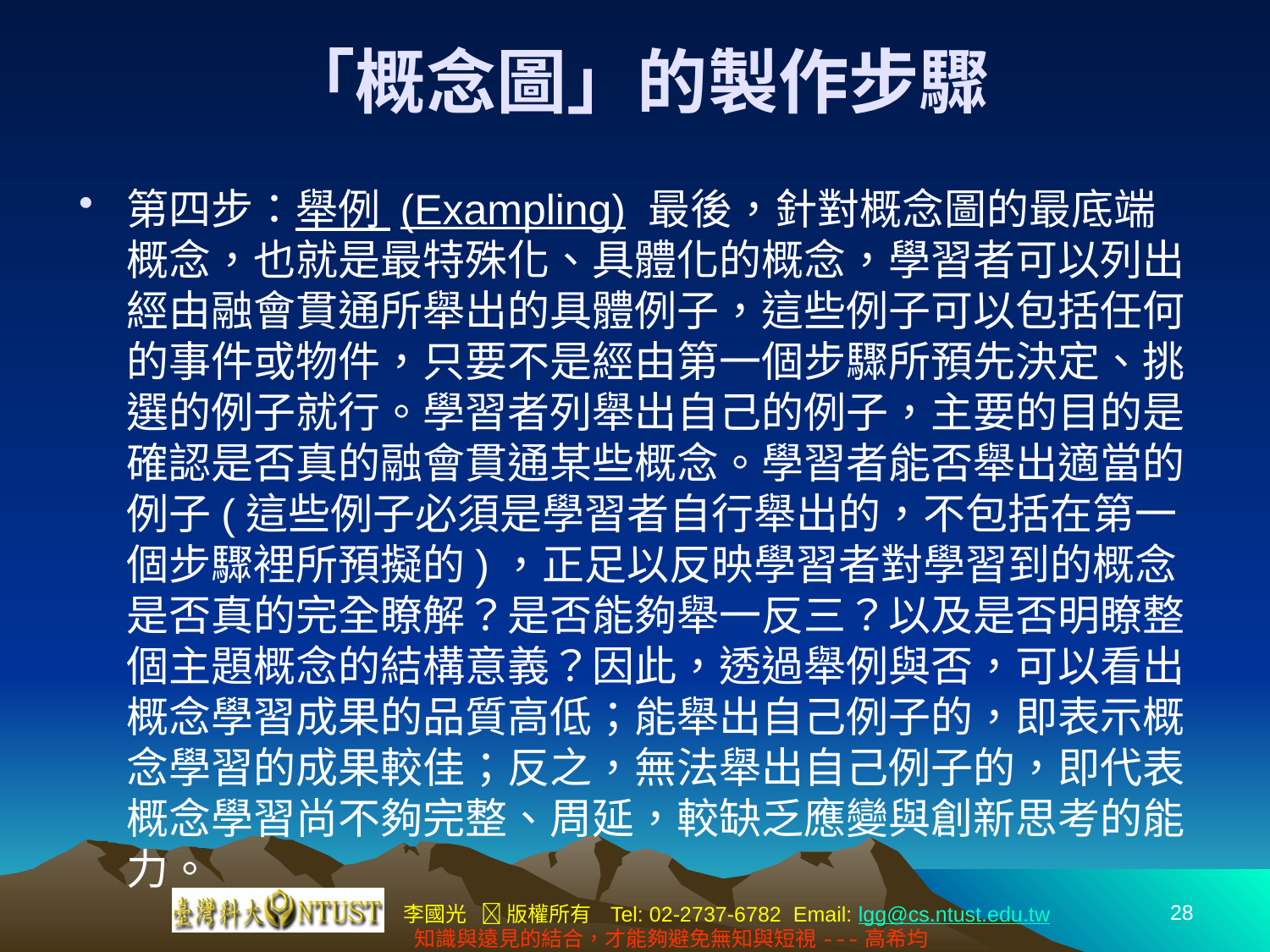

# 「概念圖」的製作步驟
第四步：舉例 (Exampling) 最後，針對概念圖的最底端概念，也就是最特殊化、具體化的概念，學習者可以列出經由融會貫通所舉出的具體例子，這些例子可以包括任何的事件或物件，只要不是經由第一個步驟所預先決定、挑選的例子就行。學習者列舉出自己的例子，主要的目的是確認是否真的融會貫通某些概念。學習者能否舉出適當的例子(這些例子必須是學習者自行舉出的，不包括在第一個步驟裡所預擬的)，正足以反映學習者對學習到的概念是否真的完全瞭解？是否能夠舉一反三？以及是否明瞭整個主題概念的結構意義？因此，透過舉例與否，可以看出概念學習成果的品質高低；能舉出自己例子的，即表示概念學習的成果較佳；反之，無法舉出自己例子的，即代表概念學習尚不夠完整、周延，較缺乏應變與創新思考的能力。
28